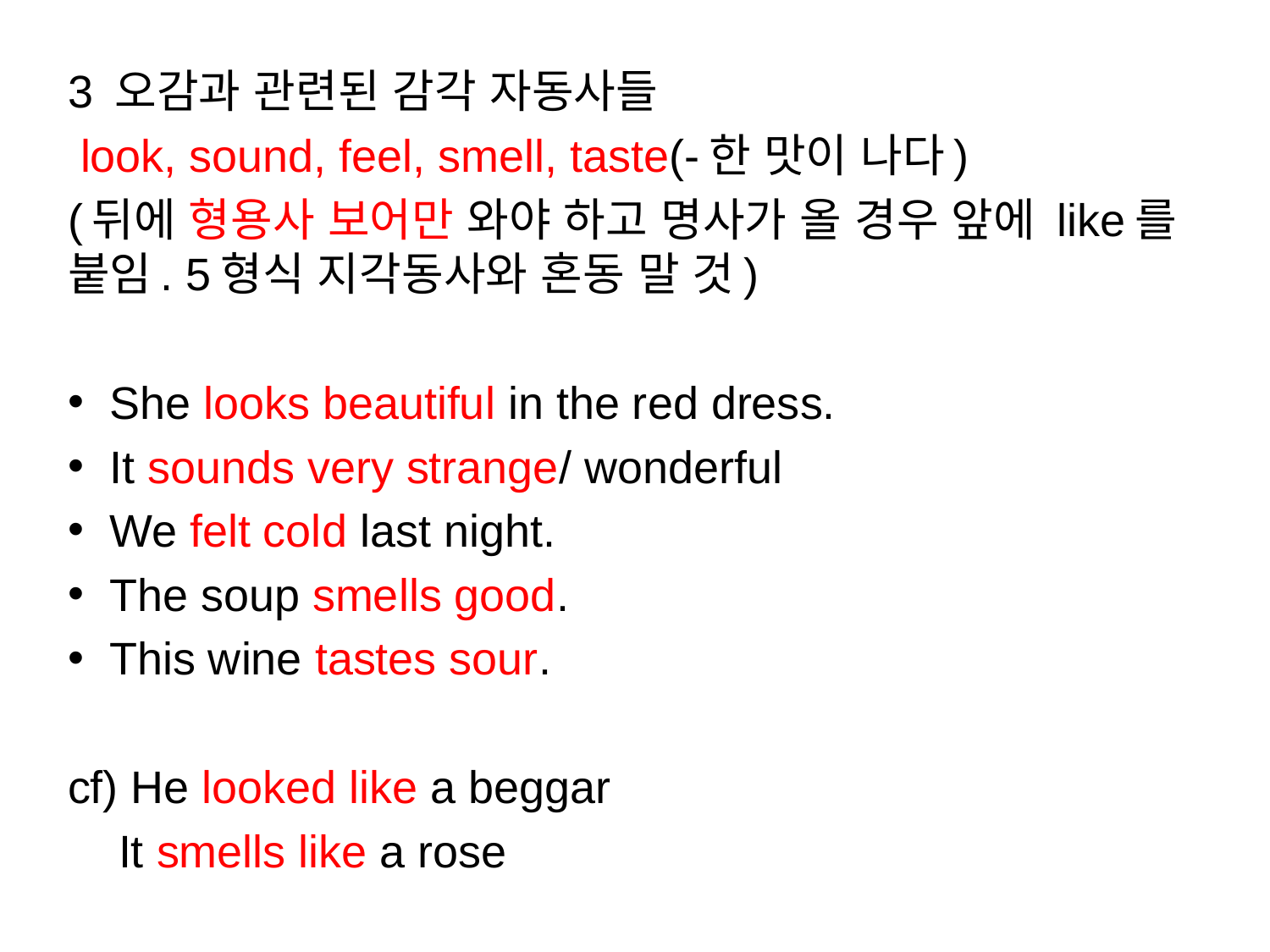

3 오감과 관련된 감각 자동사들
 look, sound, feel, smell, taste(-한 맛이 나다)
(뒤에 형용사 보어만 와야 하고 명사가 올 경우 앞에 like를 붙임. 5형식 지각동사와 혼동 말 것)

She looks beautiful in the red dress.
It sounds very strange/ wonderful
We felt cold last night.
The soup smells good.
This wine tastes sour.

cf) He looked like a beggar
    It smells like a rose